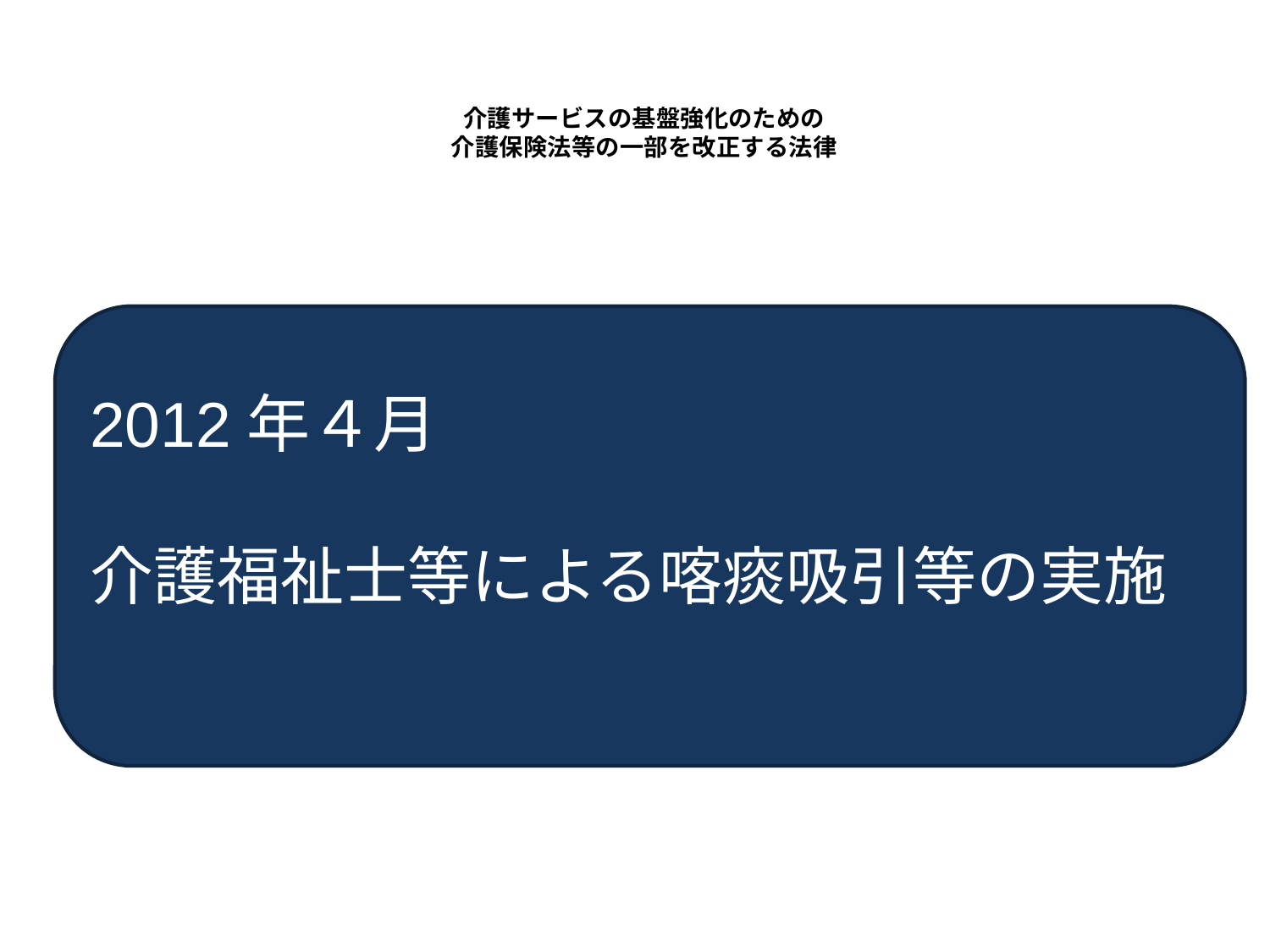

# 介護サービスの基盤強化のための 介護保険法等の一部を改正する法律
2012年４月

介護福祉士等による喀痰吸引等の実施